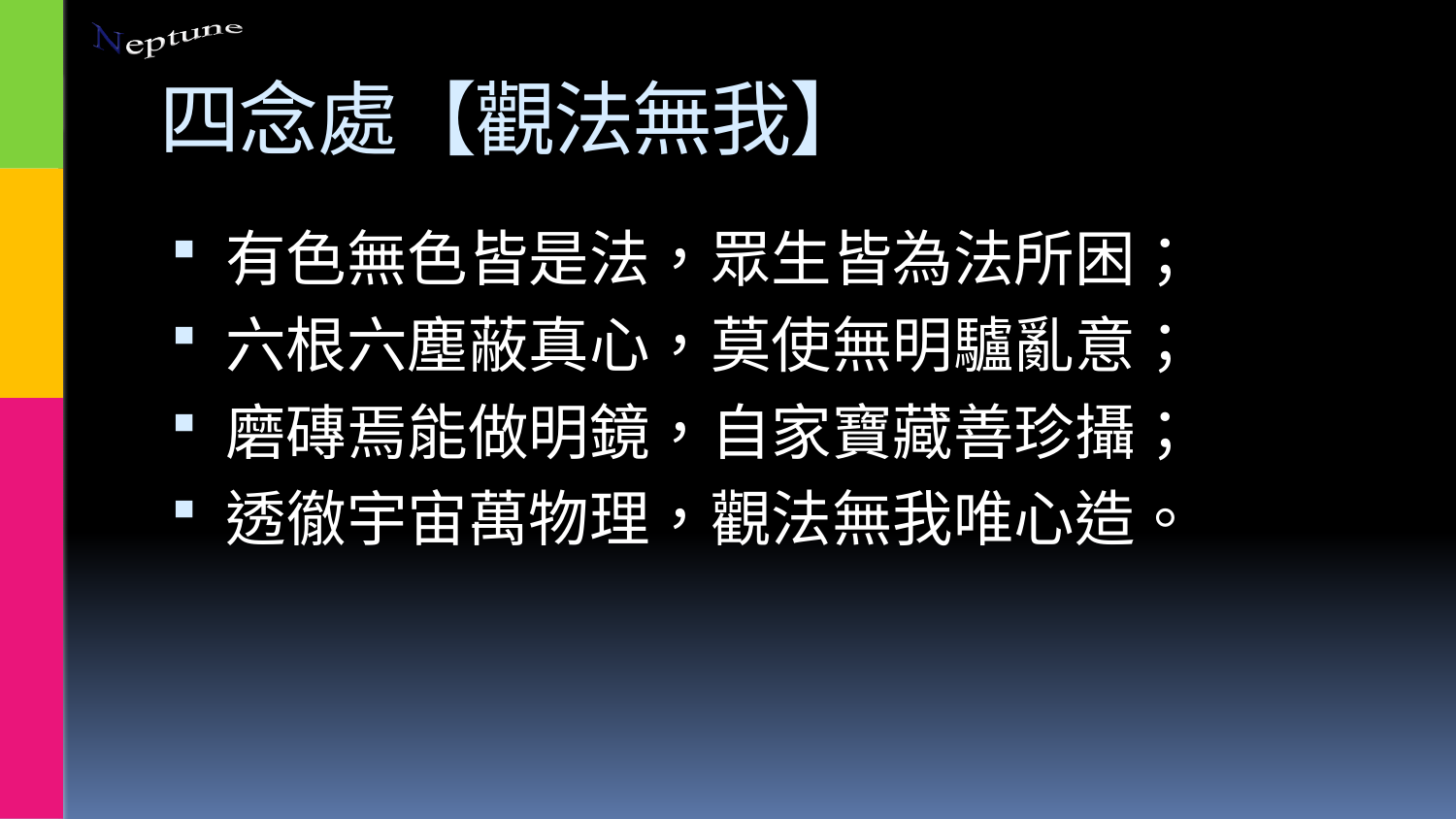

# 四念處【觀法無我】
有色無色皆是法，眾生皆為法所困；
六根六塵蔽真心，莫使無明驢亂意；
磨磚焉能做明鏡，自家寶藏善珍攝；
透徹宇宙萬物理，觀法無我唯心造。